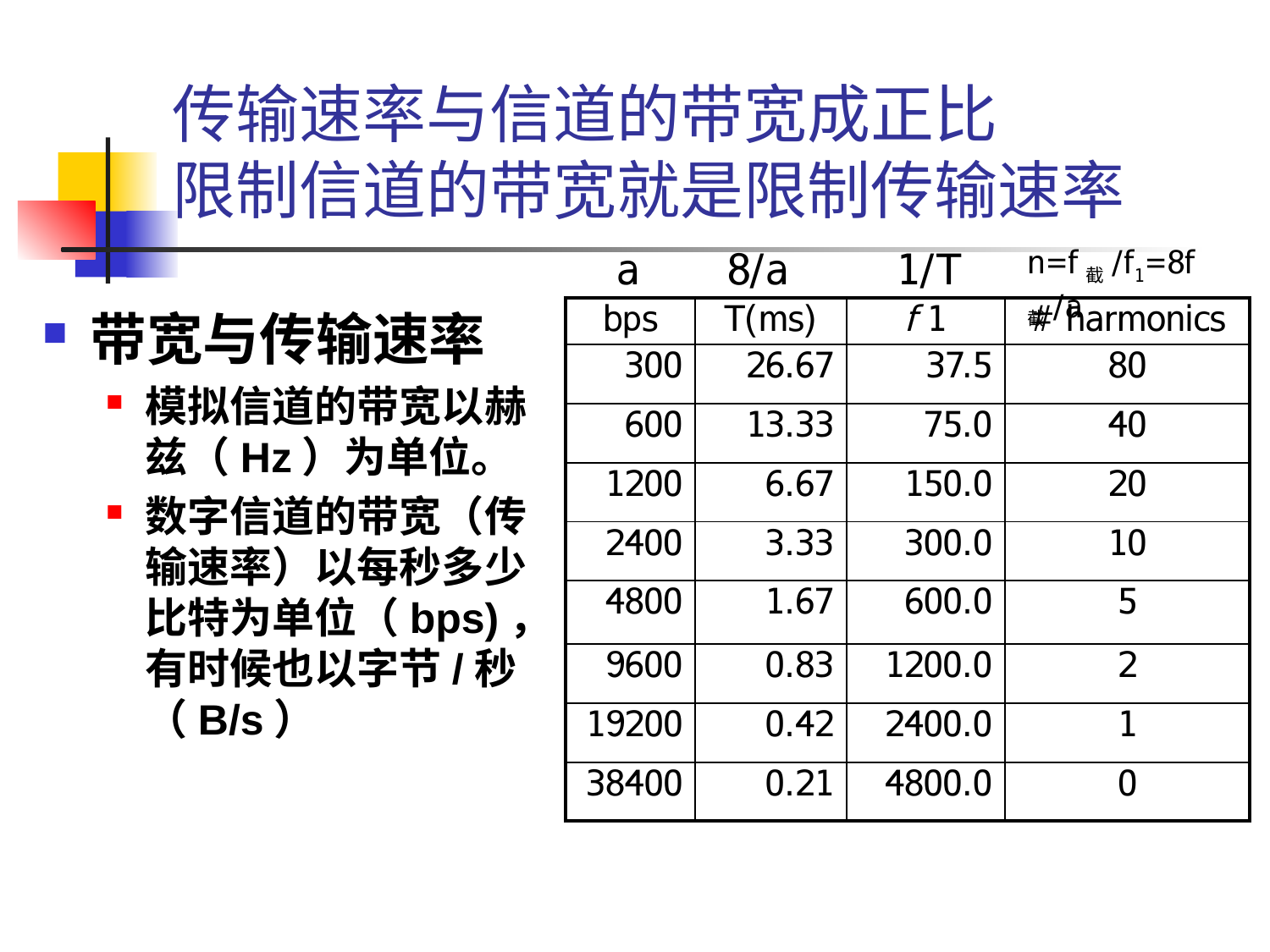

# 传输速率与信道的带宽成正比 限制信道的带宽就是限制传输速率
a
8/a
1/T
n=f截/f1=8f截/a

带宽与传输速率
模拟信道的带宽以赫兹（Hz）为单位。
数字信道的带宽（传输速率）以每秒多少比特为单位（bps)，有时候也以字节/秒（B/s）
| bps | T(ms) | f 1 | # harmonics |
| --- | --- | --- | --- |
| 300 | 26.67 | 37.5 | 80 |
| 600 | 13.33 | 75.0 | 40 |
| 1200 | 6.67 | 150.0 | 20 |
| 2400 | 3.33 | 300.0 | 10 |
| 4800 | 1.67 | 600.0 | 5 |
| 9600 | 0.83 | 1200.0 | 2 |
| 19200 | 0.42 | 2400.0 | 1 |
| 38400 | 0.21 | 4800.0 | 0 |